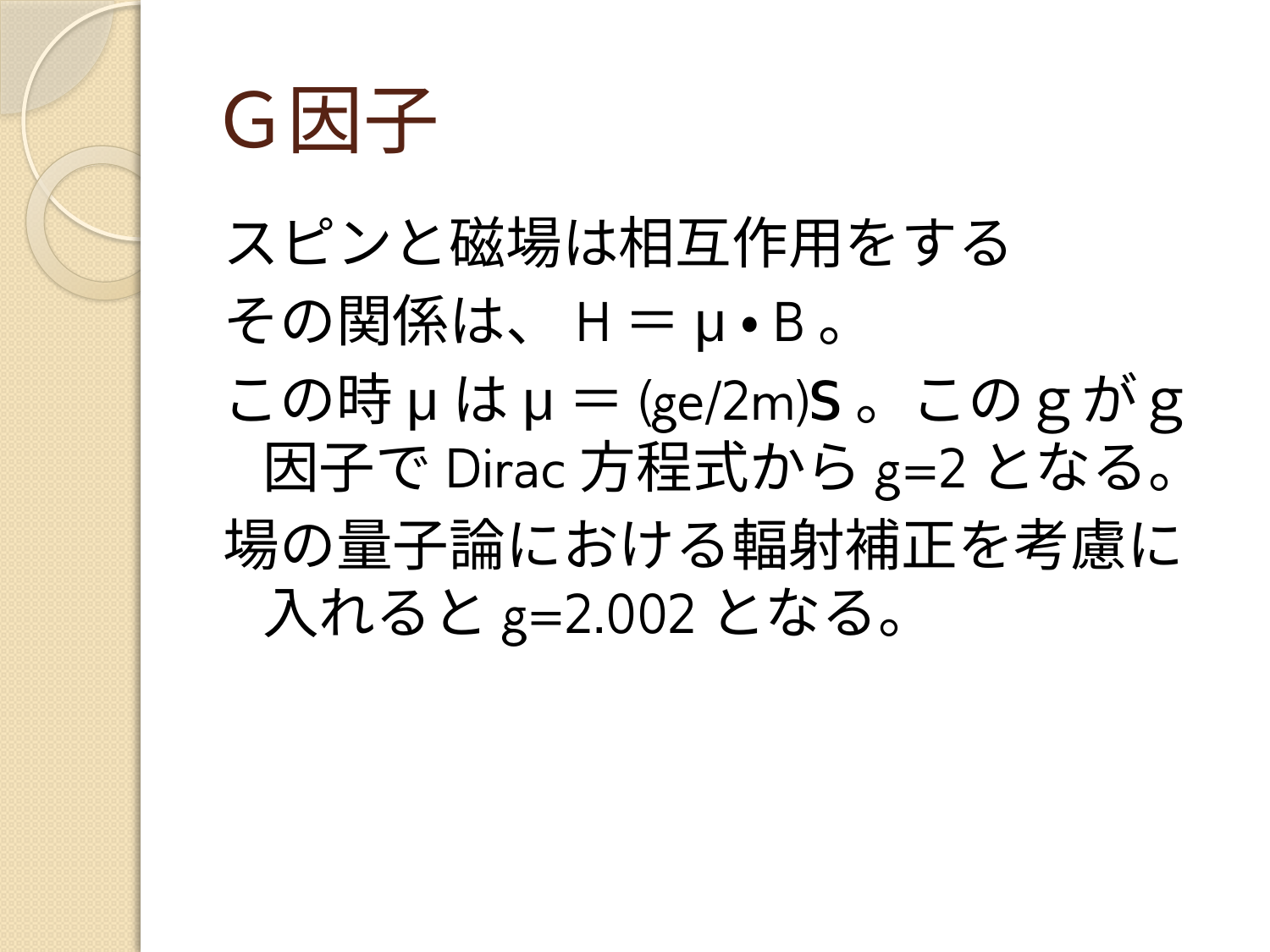

# Ｇ因子
スピンと磁場は相互作用をする
その関係は、H＝μ・B。
この時μはμ＝(ge/2m)S。このｇがｇ因子でDirac方程式からg=2となる。
場の量子論における輻射補正を考慮に入れるとg=2.002となる。